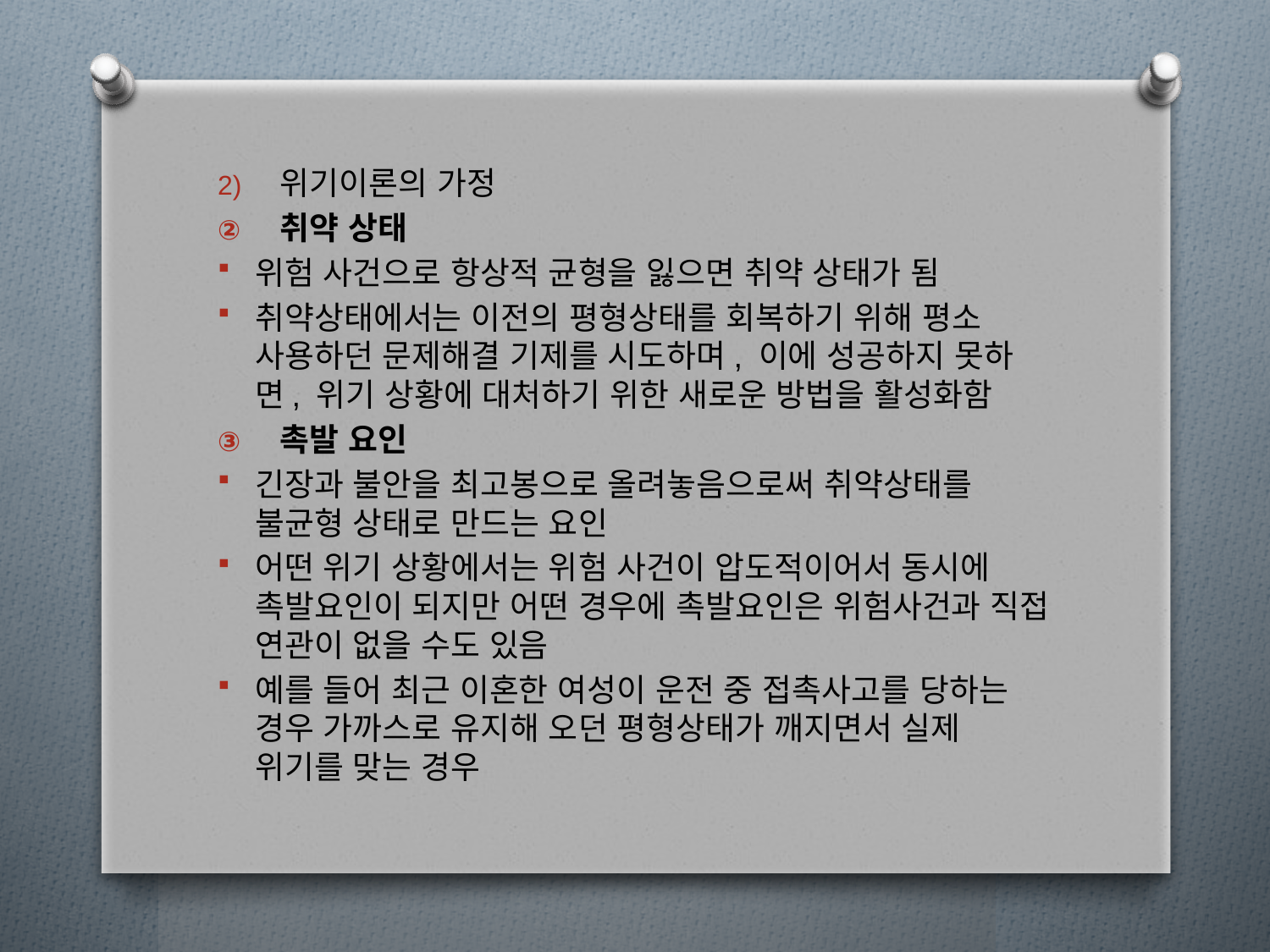

위기이론의 가정
취약 상태
위험 사건으로 항상적 균형을 잃으면 취약 상태가 됨
취약상태에서는 이전의 평형상태를 회복하기 위해 평소 사용하던 문제해결 기제를 시도하며, 이에 성공하지 못하면, 위기 상황에 대처하기 위한 새로운 방법을 활성화함
촉발 요인
긴장과 불안을 최고봉으로 올려놓음으로써 취약상태를 불균형 상태로 만드는 요인
어떤 위기 상황에서는 위험 사건이 압도적이어서 동시에 촉발요인이 되지만 어떤 경우에 촉발요인은 위험사건과 직접 연관이 없을 수도 있음
예를 들어 최근 이혼한 여성이 운전 중 접촉사고를 당하는 경우 가까스로 유지해 오던 평형상태가 깨지면서 실제 위기를 맞는 경우